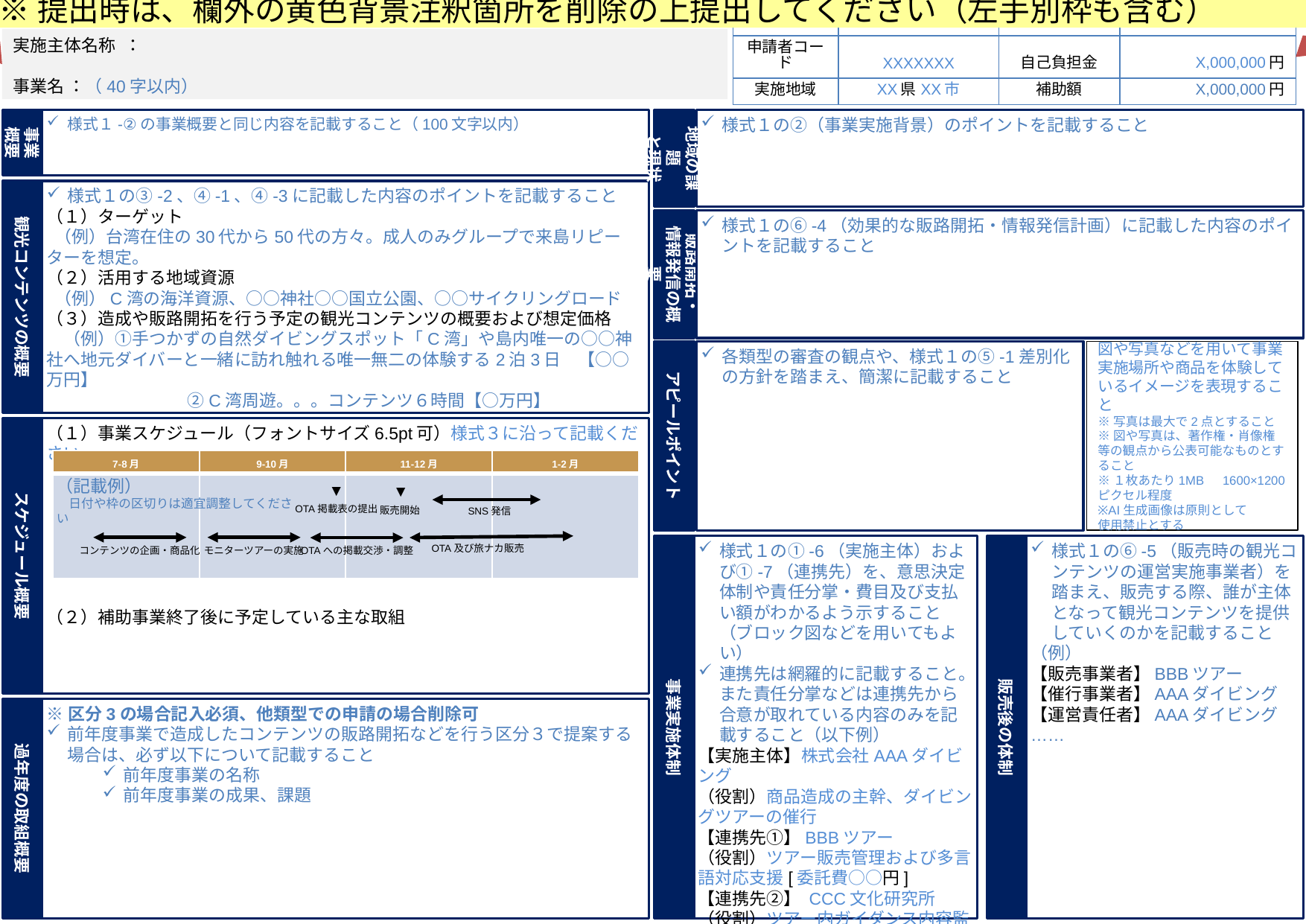

[様式４全体について]
※記入欄の縦幅は変更可能。ただし1ページに全内容を収めること。設問の削除は注釈のない限り不可です。
※フォントサイズ11pt以上で記載すること。青字の注釈と例文は削除してください。黒字は削除不可です。
※提出時は、欄外の黄色背景注釈箇所を削除の上提出してください（左手別枠も含む）
※事業名は事業の内容（造成コンテンツ）が分かるものとしてください。採択時等、この実施主体名と事業名で公表等を行います
総事業費＝補助対象経費+補助対象外経費 の合計額
自己負担金＝総事業費 – 補助額
補助額：補助を受けようとする額
観光需要分散のための地域観光資源のコンテンツ化促進事業
| 様式４ | ○○型・区分○ | 総事業費 | X,000,000円 |
| --- | --- | --- | --- |
| 申請者コード | XXXXXXX | 自己負担金 | X,000,000円 |
| 実施地域 | XX県XX市 | 補助額 | X,000,000円 |
実施主体名称	：
事業名 ：（40字以内）

金額は以下の図を参照のうえ、「総事業費」「自己負担金」「補助額」を間違いのないよう記載してください。
総事業費
様式１の②（事業実施背景）のポイントを記載すること

事業
概要
様式１-②の事業概要と同じ内容を記載すること（100文字以内）
地域の課題
と現状

自己負担金
観光コンテンツの概要
様式１の③-2、④-1、④-3に記載した内容のポイントを記載すること
（１）ターゲット
 （例）台湾在住の30代から50代の方々。成人のみグループで来島リピーターを想定。
（２）活用する地域資源
 （例）C湾の海洋資源、○○神社○○国立公園、○○サイクリングロード
（３）造成や販路開拓を行う予定の観光コンテンツの概要および想定価格
　（例）①手つかずの自然ダイビングスポット「C湾」や島内唯一の○○神社へ地元ダイバーと一緒に訪れ触れる唯一無二の体験する2泊3日　【○○万円】
　　　　　　　　 ②C湾周遊。。。コンテンツ６時間【○万円】

販路開拓・
情報発信の概要
様式１の⑥-4（効果的な販路開拓・情報発信計画）に記載した内容のポイントを記載すること

補助額

補助対象外経費
補助対象経費
アピールポイント
各類型の審査の観点や、様式１の⑤-1差別化の方針を踏まえ、簡潔に記載すること

図や写真などを用いて事業実施場所や商品を体験しているイメージを表現すること
※写真は最大で2点とすること
※図や写真は、著作権・肖像権等の観点から公表可能なものとすること
※１枚あたり1MB　1600×1200ピクセル程度
※AI生成画像は原則として
使用禁止とする
スケジュール概要
（１）事業スケジュール（フォントサイズ6.5pt可）様式３に沿って記載ください。

（２）補助事業終了後に予定している主な取組
| 7-8月 | 9-10月 | 11-12月 | 1-2月 |
| --- | --- | --- | --- |
|  |  |  |  |
（記載例）
　日付や枠の区切りは適宜調整してください
▲
▲
OTA掲載表の提出
販売開始
SNS発信
事業実施体制
様式１の①-6（実施主体）および①-7（連携先）を、意思決定体制や責任分掌・費目及び支払い額がわかるよう示すること（ブロック図などを用いてもよい）
連携先は網羅的に記載すること。また責任分掌などは連携先から合意が取れている内容のみを記載すること（以下例）
【実施主体】株式会社AAAダイビング
（役割）商品造成の主幹、ダイビングツアーの催行
【連携先①】BBBツアー
（役割）ツアー販売管理および多言語対応支援[委託費○○円]
【連携先②】 CCC文化研究所
（役割）ツアー内ガイダンス内容監修[謝金○○円]…

販売後の体制
様式１の⑥-5（販売時の観光コンテンツの運営実施事業者）を踏まえ、販売する際、誰が主体となって観光コンテンツを提供していくのかを記載すること
（例）
【販売事業者】BBBツアー
【催行事業者】AAAダイビング
【運営責任者】AAAダイビング
……
OTA及び旅ナカ販売
コンテンツの企画・商品化
モニターツアーの実施
OTAへの掲載交渉・調整
過年度の取組概要
過年度の取組概要
※区分3の場合記入必須、他類型での申請の場合削除可
前年度事業で造成したコンテンツの販路開拓などを行う区分３で提案する場合は、必ず以下について記載すること
前年度事業の名称
前年度事業の成果、課題